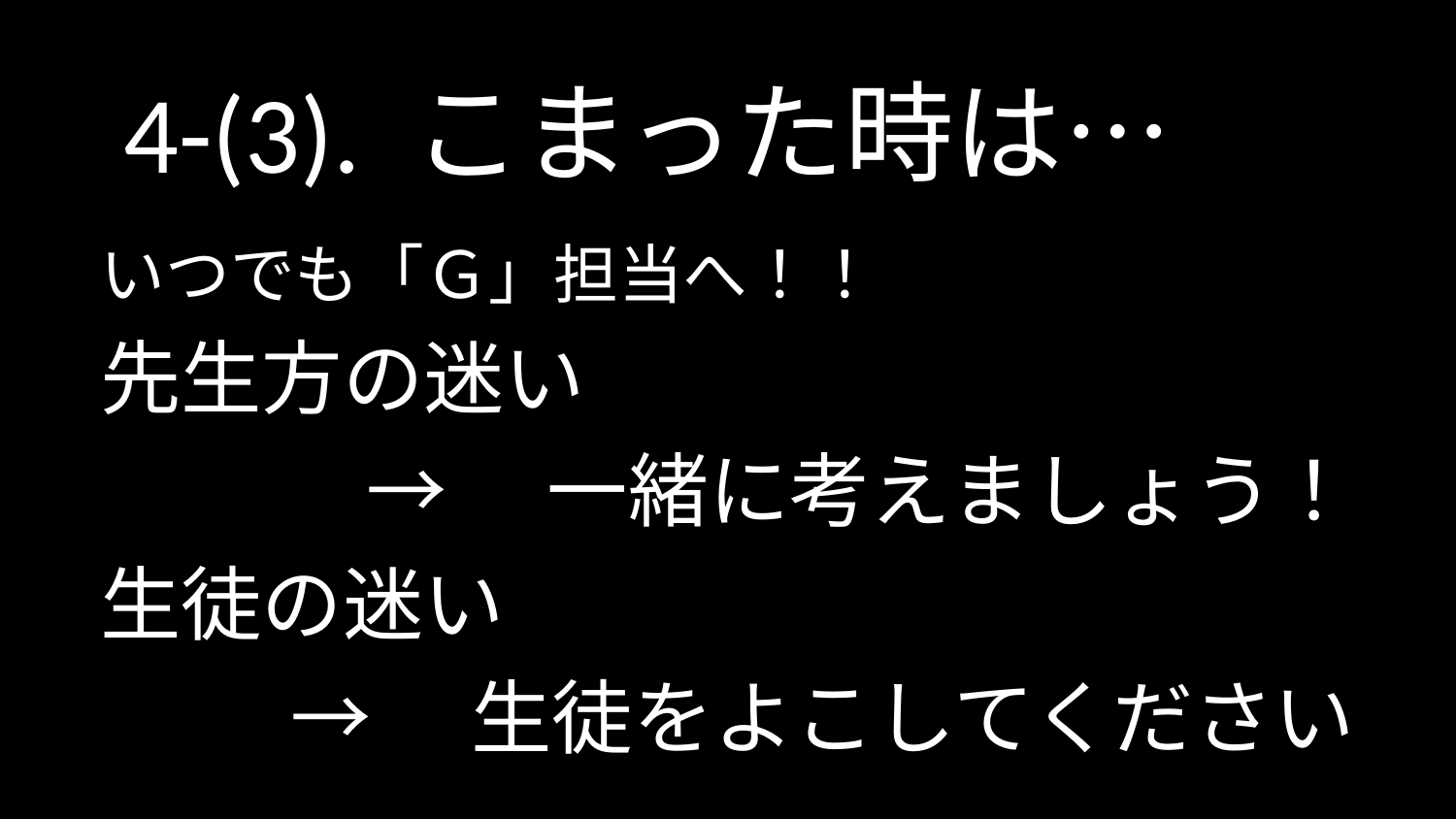

# 4-(3). こまった時は…

いつでも「Ｇ」担当へ！！
先生方の迷い
→　一緒に考えましょう！
生徒の迷い
→　生徒をよこしてください